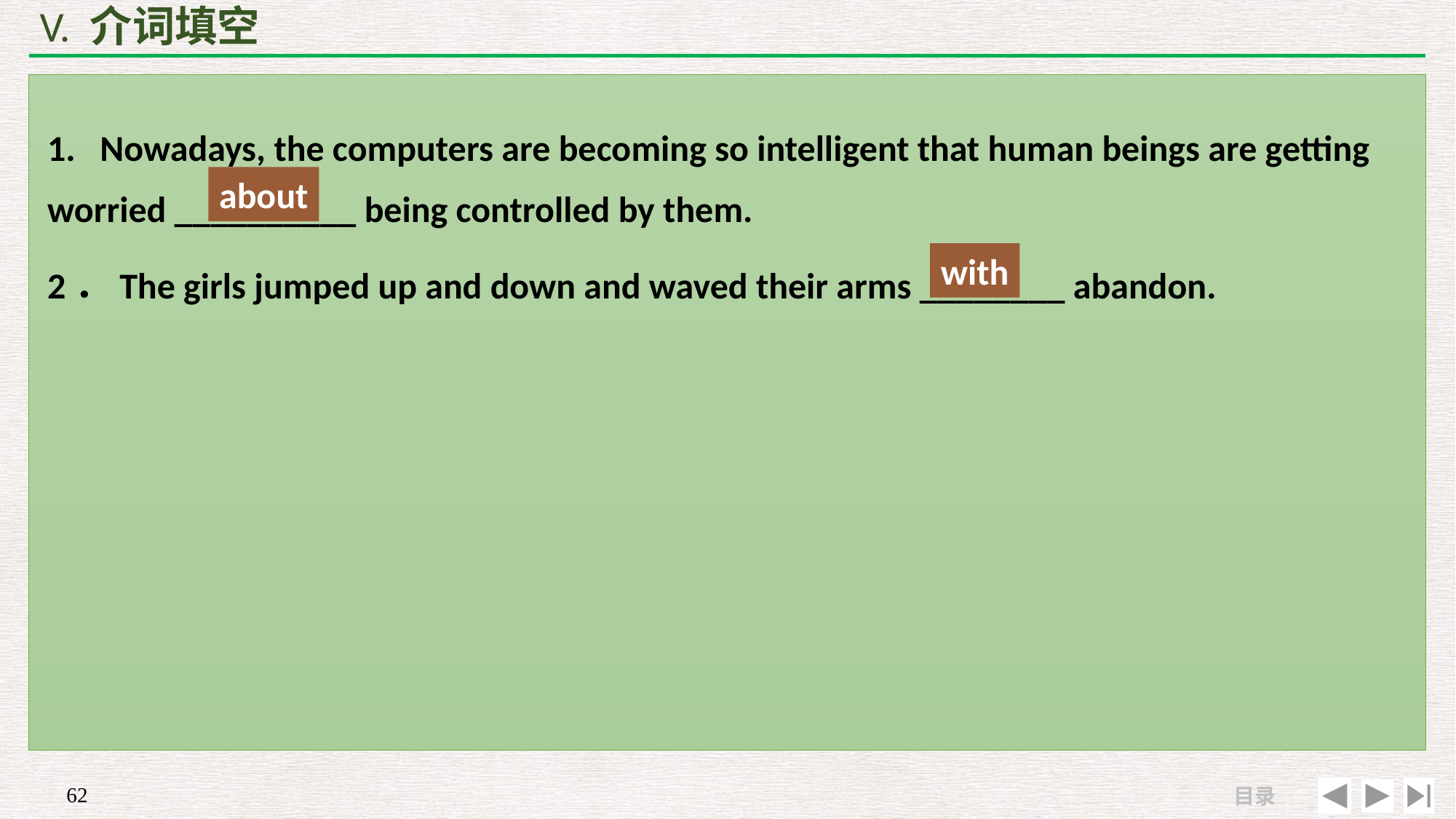

# V. 介词填空

1.   Nowadays, the computers are becoming so intelligent that human beings are getting worried __________ being controlled by them.
2．The girls jumped up and down and waved their arms ________ abandon.
about
with